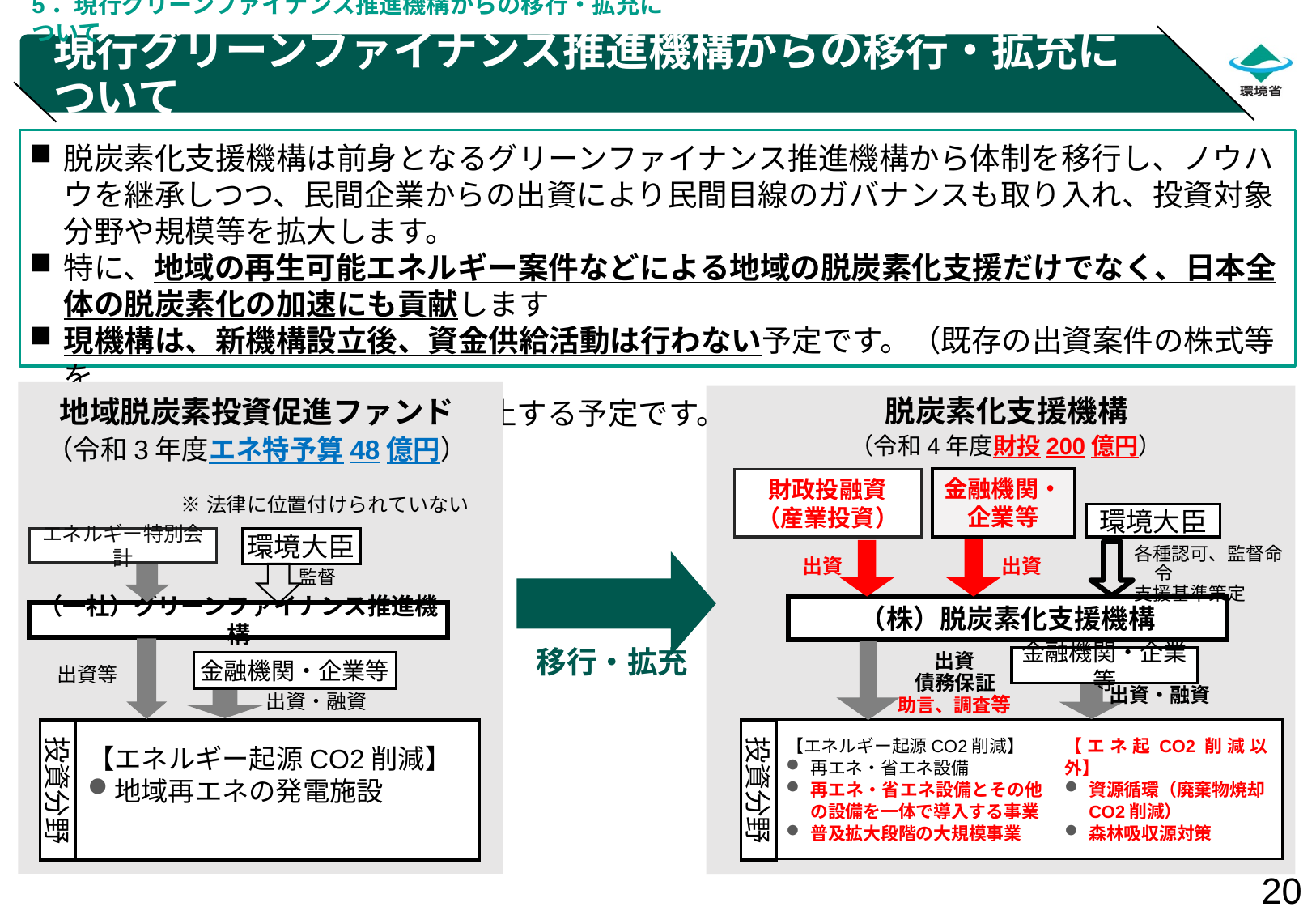

5．現行グリーンファイナンス推進機構からの移行・拡充について
# 現行グリーンファイナンス推進機構からの移行・拡充について
脱炭素化支援機構は前身となるグリーンファイナンス推進機構から体制を移行し、ノウハウを継承しつつ、民間企業からの出資により民間目線のガバナンスも取り入れ、投資対象分野や規模等を拡大します。
特に、地域の再生可能エネルギー案件などによる地域の脱炭素化支援だけでなく、日本全体の脱炭素化の加速にも貢献します
現機構は、新機構設立後、資金供給活動は行わない予定です。（既存の出資案件の株式等を
順次処分したうえで、解散・廃止する予定です。）

脱炭素化支援機構
（令和4年度財投200億円）
地域脱炭素投資促進ファンド
（令和3年度エネ特予算48億円）

（株）脱炭素化支援機構
財政投融資
（産業投資）
（一社）グリーンファイナンス推進機構
金融機関・
企業等
エネルギー特別会計
環境大臣

※法律に位置付けられていない
環境大臣

各種認可、監督命令
支援基準策定

出資
出資

監督
金融機関・企業等
金融機関・企業等
移行・拡充

出資
債務保証
助言、調査等

出資等

出資・融資
出資・融資

投資分野
投資分野
【エネルギー起源CO2削減】
再エネ・省エネ設備
再エネ・省エネ設備とその他の設備を一体で導入する事業
普及拡大段階の大規模事業
【エネ起CO2削減以外】
資源循環（廃棄物焼却CO2削減）
森林吸収源対策
【エネルギー起源CO2削減】
地域再エネの発電施設